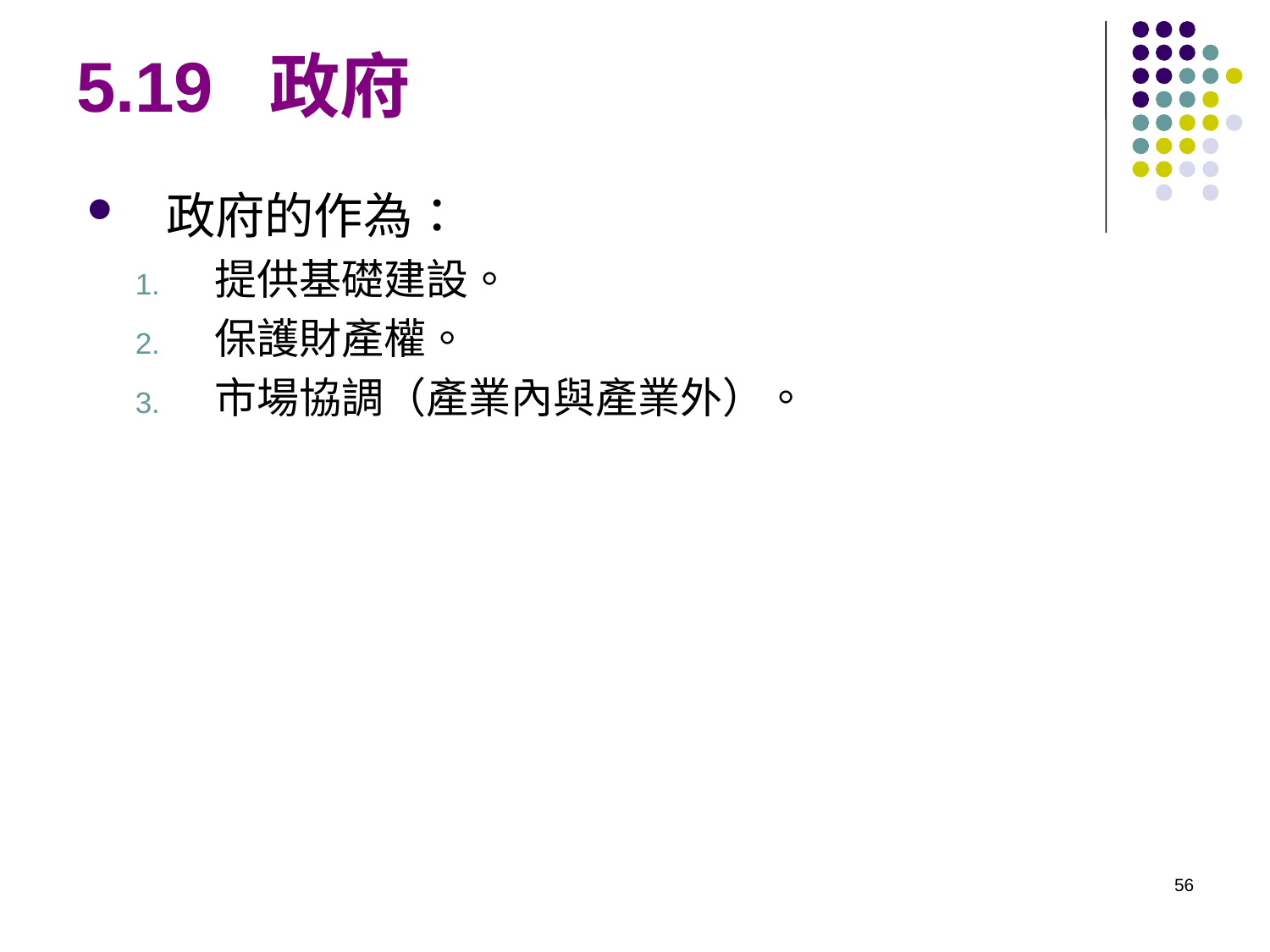

# 5.19  政府
政府的作為：
提供基礎建設。
保護財產權。
市場協調（產業內與產業外）。
56